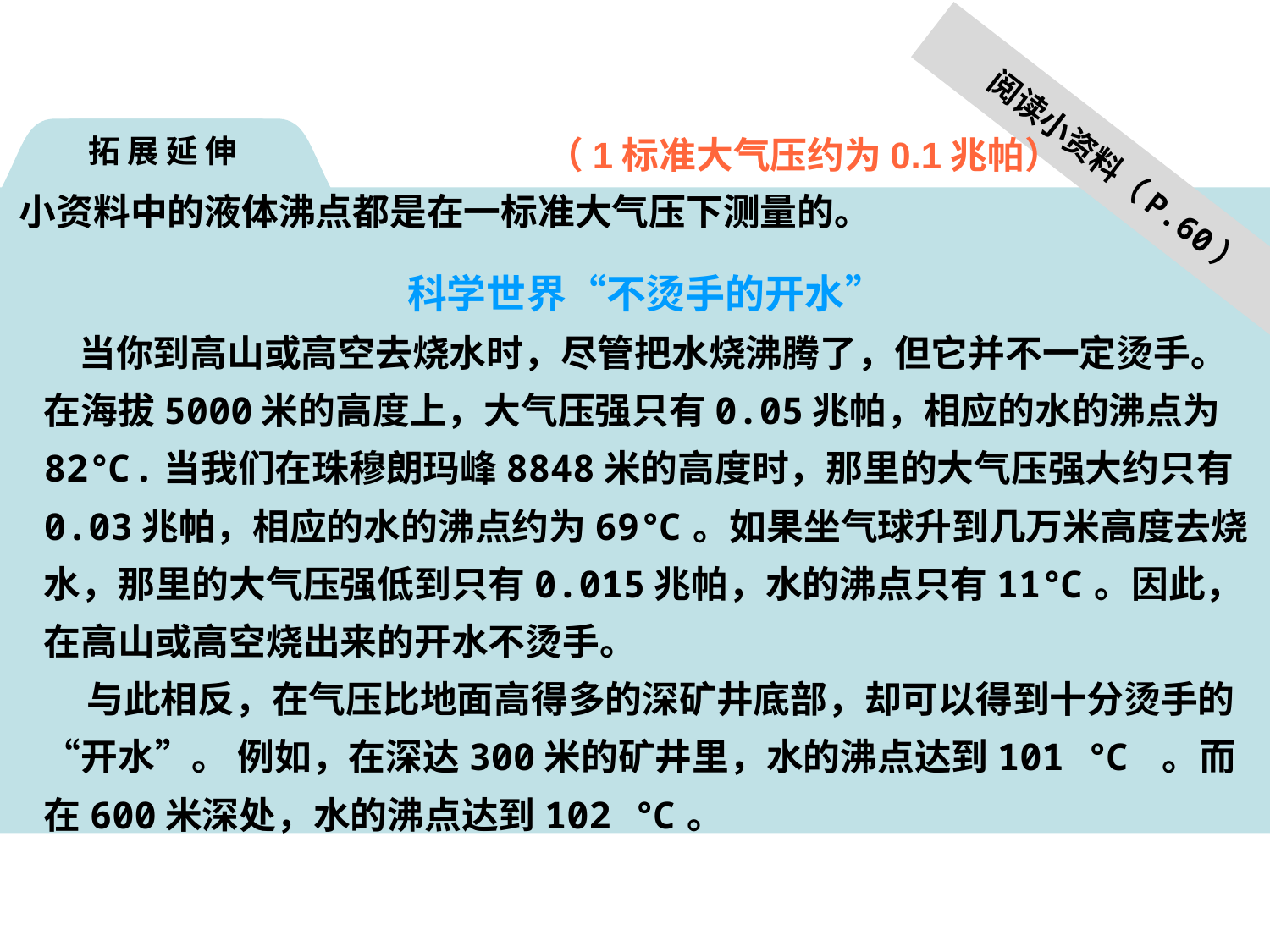

（1标准大气压约为0.1兆帕）

拓 展 延 伸
        阅读小资料（P.60）
小资料中的液体沸点都是在一标准大气压下测量的。

科学世界“不烫手的开水”
    当你到高山或高空去烧水时，尽管把水烧沸腾了，但它并不一定烫手。在海拔5000米的高度上，大气压强只有0.05兆帕，相应的水的沸点为82℃.当我们在珠穆朗玛峰8848米的高度时，那里的大气压强大约只有0.03兆帕，相应的水的沸点约为69℃。如果坐气球升到几万米高度去烧水，那里的大气压强低到只有0.015兆帕，水的沸点只有11℃。因此，在高山或高空烧出来的开水不烫手。
    与此相反，在气压比地面高得多的深矿井底部，却可以得到十分烫手的“开水”。 例如，在深达300米的矿井里，水的沸点达到101 ℃ 。而在600米深处，水的沸点达到102 ℃。